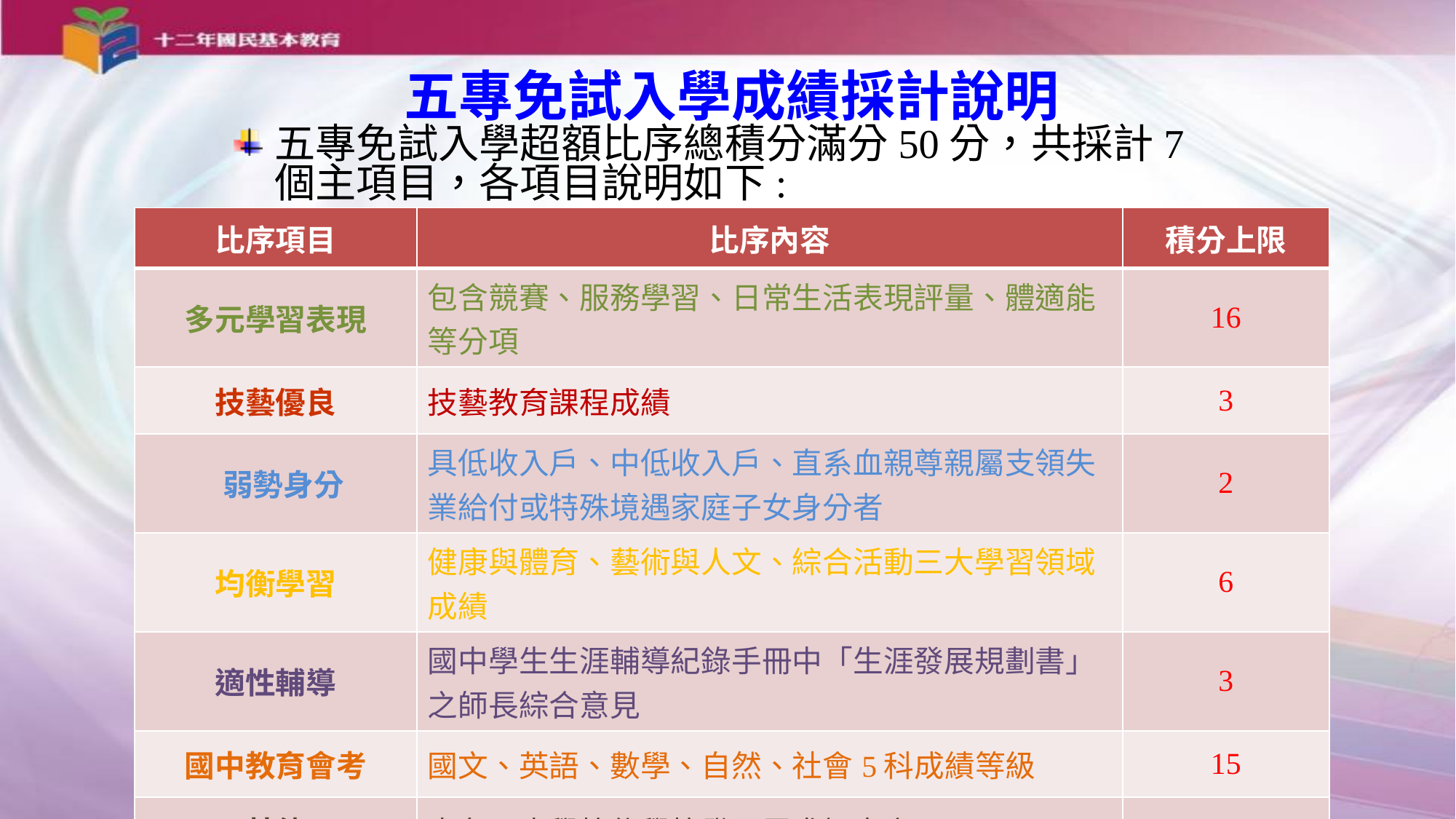

五專免試入學成績採計說明
五專免試入學超額比序總積分滿分50分，共採計7個主項目，各項目說明如下:

| 比序項目 | 比序內容 | 積分上限 |
| --- | --- | --- |
| 多元學習表現 | 包含競賽、服務學習、日常生活表現評量、體適能等分項 | 16 |
| 技藝優良 | 技藝教育課程成績 | 3 |
| 弱勢身分 | 具低收入戶、中低收入戶、直系血親尊親屬支領失業給付或特殊境遇家庭子女身分者 | 2 |
| 均衡學習 | 健康與體育、藝術與人文、綜合活動三大學習領域成績 | 6 |
| 適性輔導 | 國中學生生涯輔導紀錄手冊中「生涯發展規劃書」之師長綜合意見 | 3 |
| 國中教育會考 | 國文、英語、數學、自然、社會5科成績等級 | 15 |
| 其他 | 由各五專學校依學校發展需求訂定之 | 5 |
129